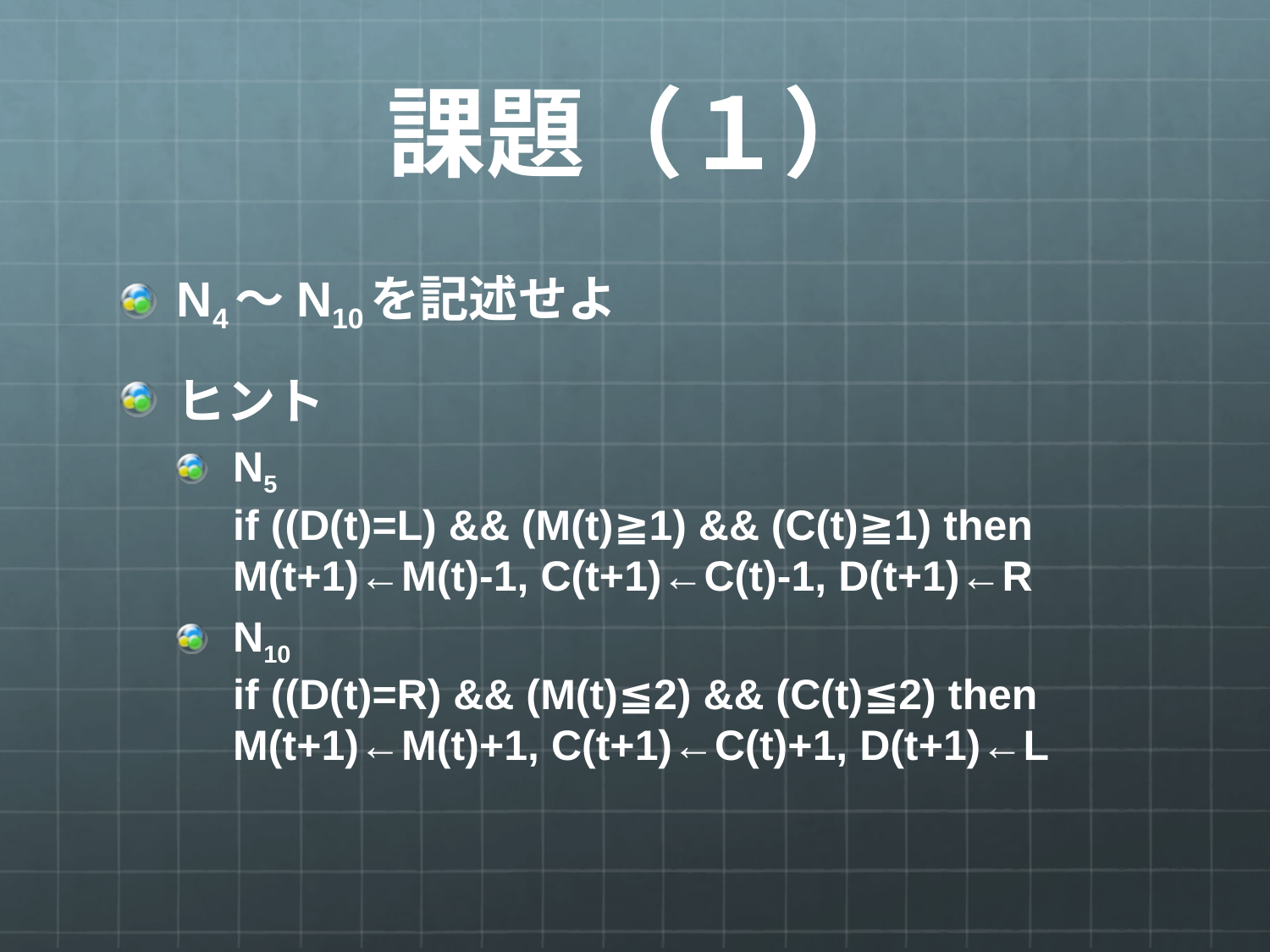

# 課題（１）
N4～N10を記述せよ
ヒント
N5
if ((D(t)=L) && (M(t)≧1) && (C(t)≧1) then
M(t+1)←M(t)-1, C(t+1)←C(t)-1, D(t+1)←R
N10
if ((D(t)=R) && (M(t)≦2) && (C(t)≦2) then
M(t+1)←M(t)+1, C(t+1)←C(t)+1, D(t+1)←L